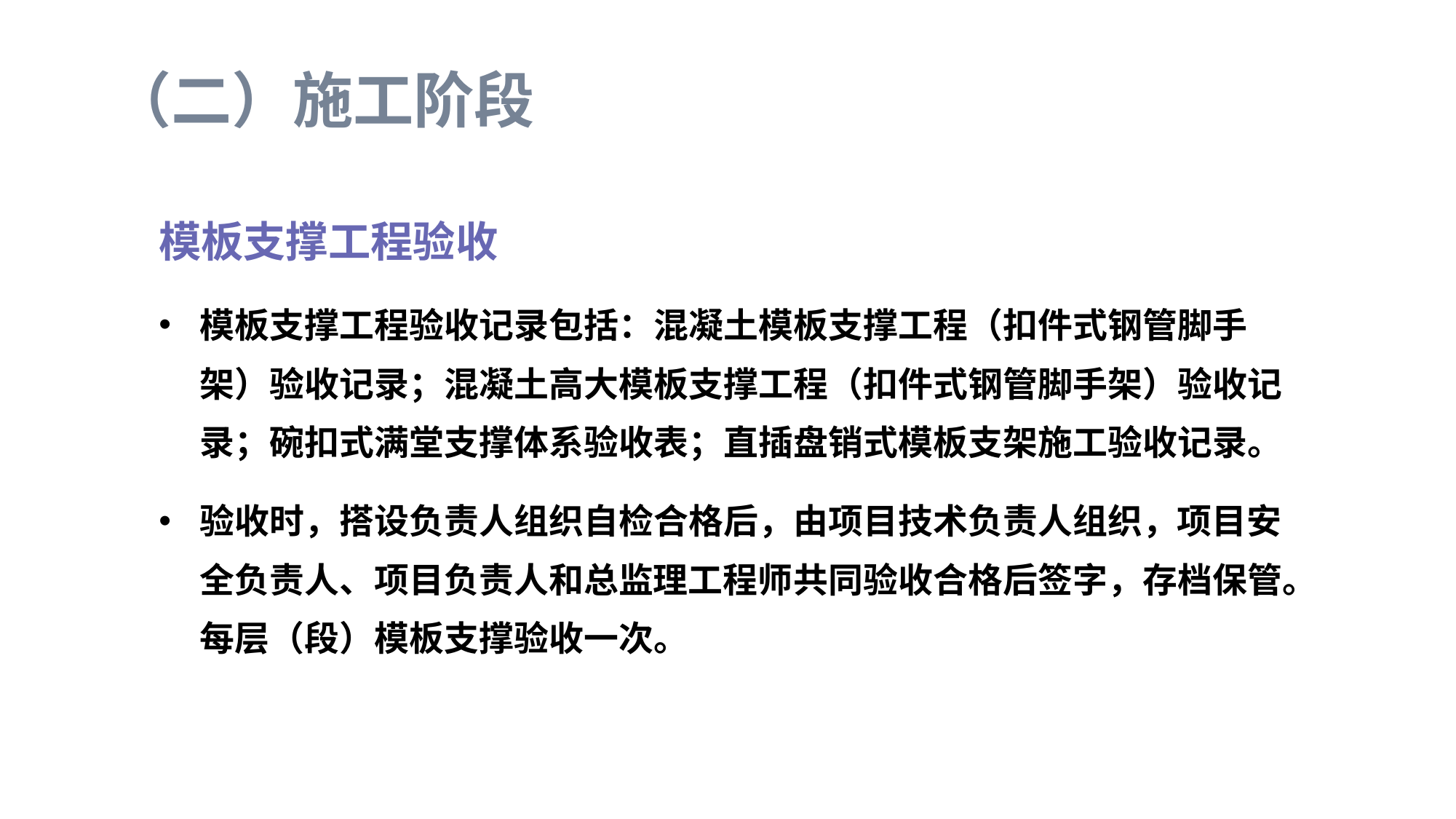

# （二）施工阶段
模板支撑工程验收

模板支撑工程验收记录包括：混凝土模板支撑工程（扣件式钢管脚手架）验收记录；混凝土高大模板支撑工程（扣件式钢管脚手架）验收记录；碗扣式满堂支撑体系验收表；直插盘销式模板支架施工验收记录。

验收时，搭设负责人组织自检合格后，由项目技术负责人组织，项目安全负责人、项目负责人和总监理工程师共同验收合格后签字，存档保管。每层（段）模板支撑验收一次。